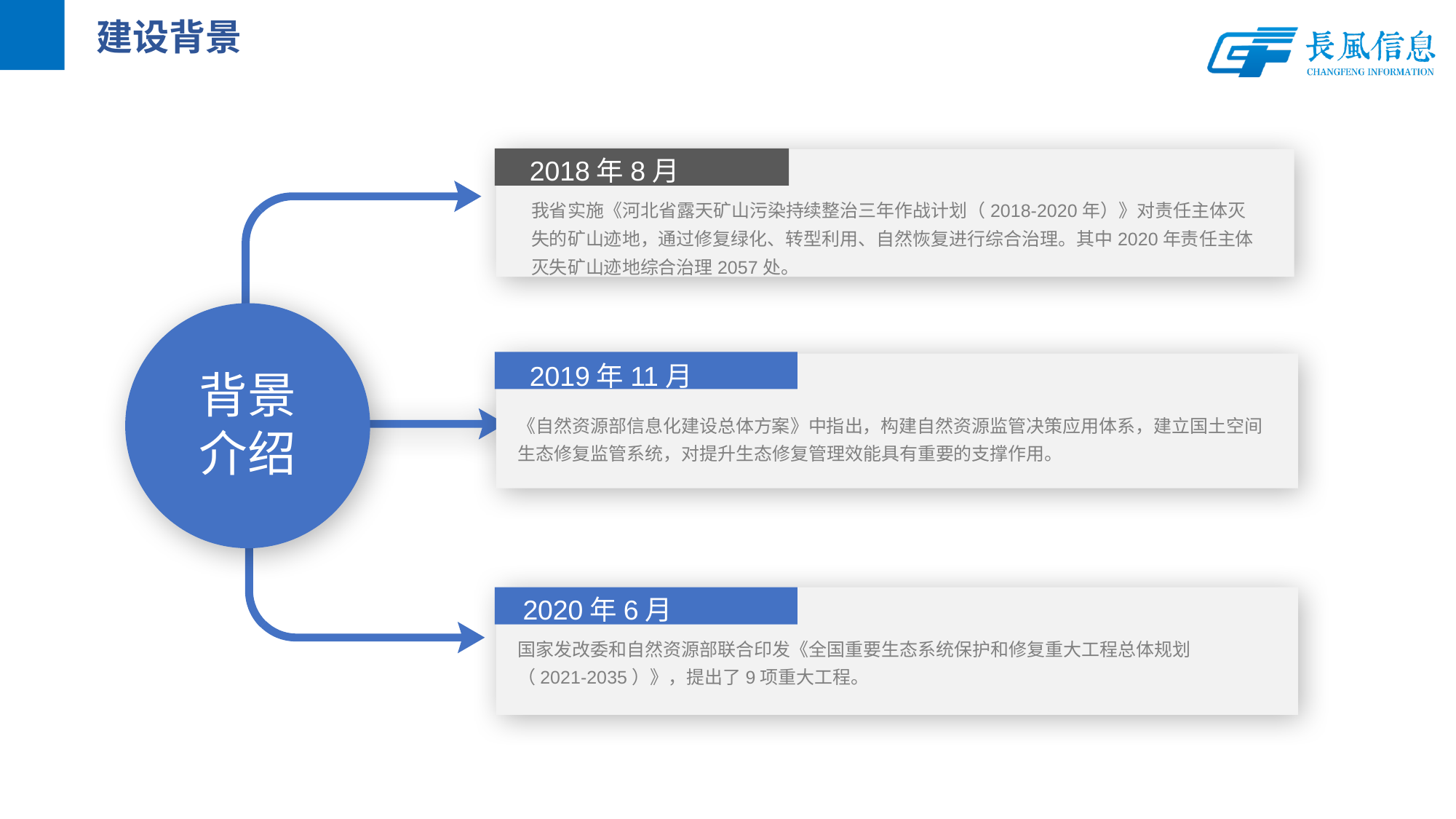

建设背景
2018年8月

我省实施《河北省露天矿山污染持续整治三年作战计划（2018-2020年）》对责任主体灭失的矿山迹地，通过修复绿化、转型利用、自然恢复进行综合治理。其中2020年责任主体灭失矿山迹地综合治理2057处。

背景介绍
2019年11月

《自然资源部信息化建设总体方案》中指出，构建自然资源监管决策应用体系，建立国土空间生态修复监管系统，对提升生态修复管理效能具有重要的支撑作用。

2020年6月

国家发改委和自然资源部联合印发《全国重要生态系统保护和修复重大工程总体规划（2021-2035）》，提出了9项重大工程。